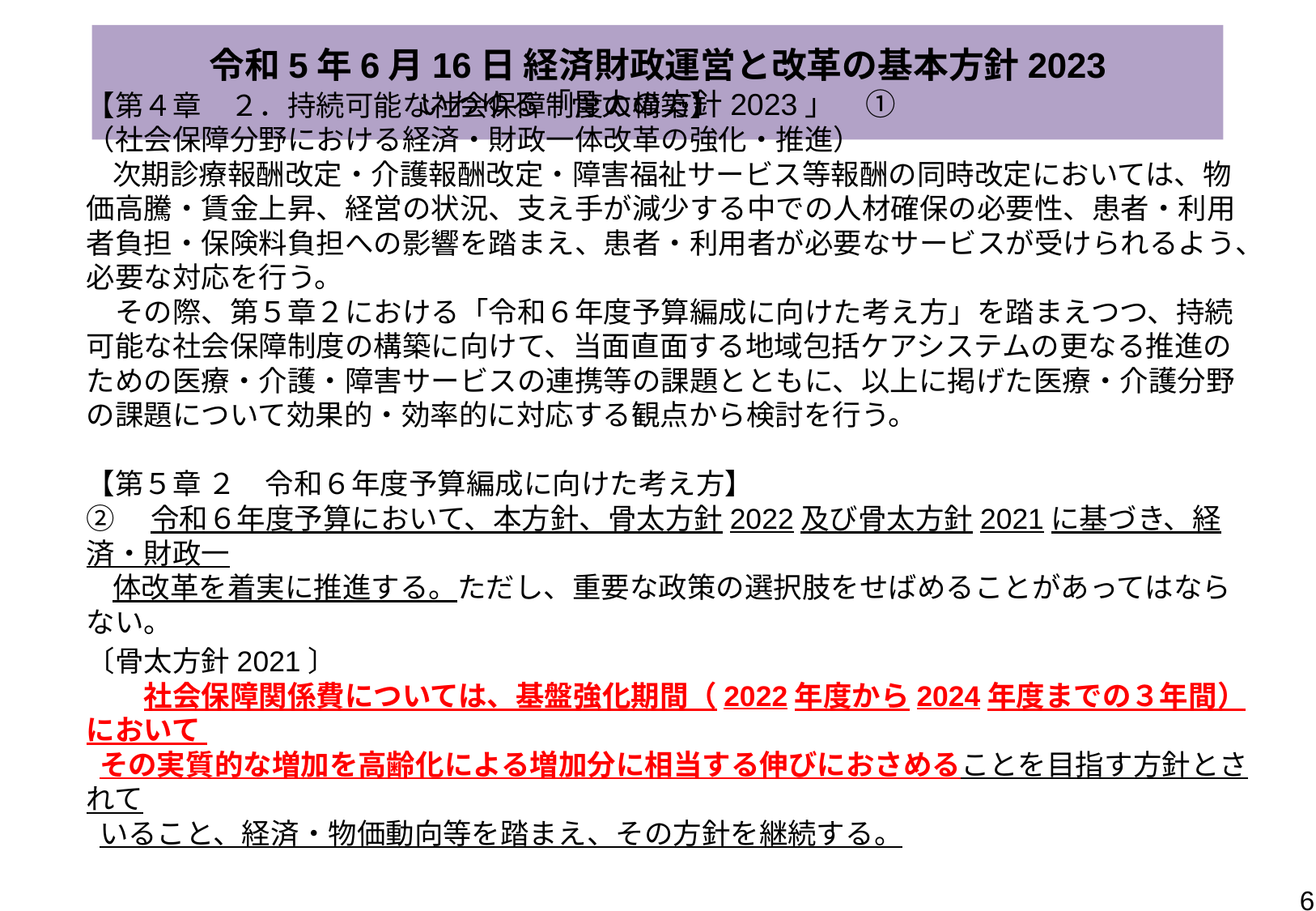

令和5年6月16日 経済財政運営と改革の基本方針2023
いわゆる「骨太の方針2023」　①
【第４章　２．持続可能な社会保障制度の構築】
（社会保障分野における経済・財政一体改革の強化・推進）
   次期診療報酬改定・介護報酬改定・障害福祉サービス等報酬の同時改定においては、物価高騰・賃金上昇、経営の状況、支え手が減少する中での人材確保の必要性、患者・利用者負担・保険料負担への影響を踏まえ、患者・利用者が必要なサービスが受けられるよう、必要な対応を行う。
　その際、第５章２における「令和６年度予算編成に向けた考え方」を踏まえつつ、持続可能な社会保障制度の構築に向けて、当面直面する地域包括ケアシステムの更なる推進のための医療・介護・障害サービスの連携等の課題とともに、以上に掲げた医療・介護分野の課題について効果的・効率的に対応する観点から検討を行う。

【第５章 ２　令和６年度予算編成に向けた考え方】
②　令和６年度予算において、本方針、骨太方針2022及び骨太方針2021に基づき、経済・財政一
   体改革を着実に推進する。ただし、重要な政策の選択肢をせばめることがあってはならない。
〔骨太方針2021〕
　　社会保障関係費については、基盤強化期間（2022年度から2024年度までの３年間）において
 その実質的な増加を高齢化による増加分に相当する伸びにおさめることを目指す方針とされて
 いること、経済・物価動向等を踏まえ、その方針を継続する。
6